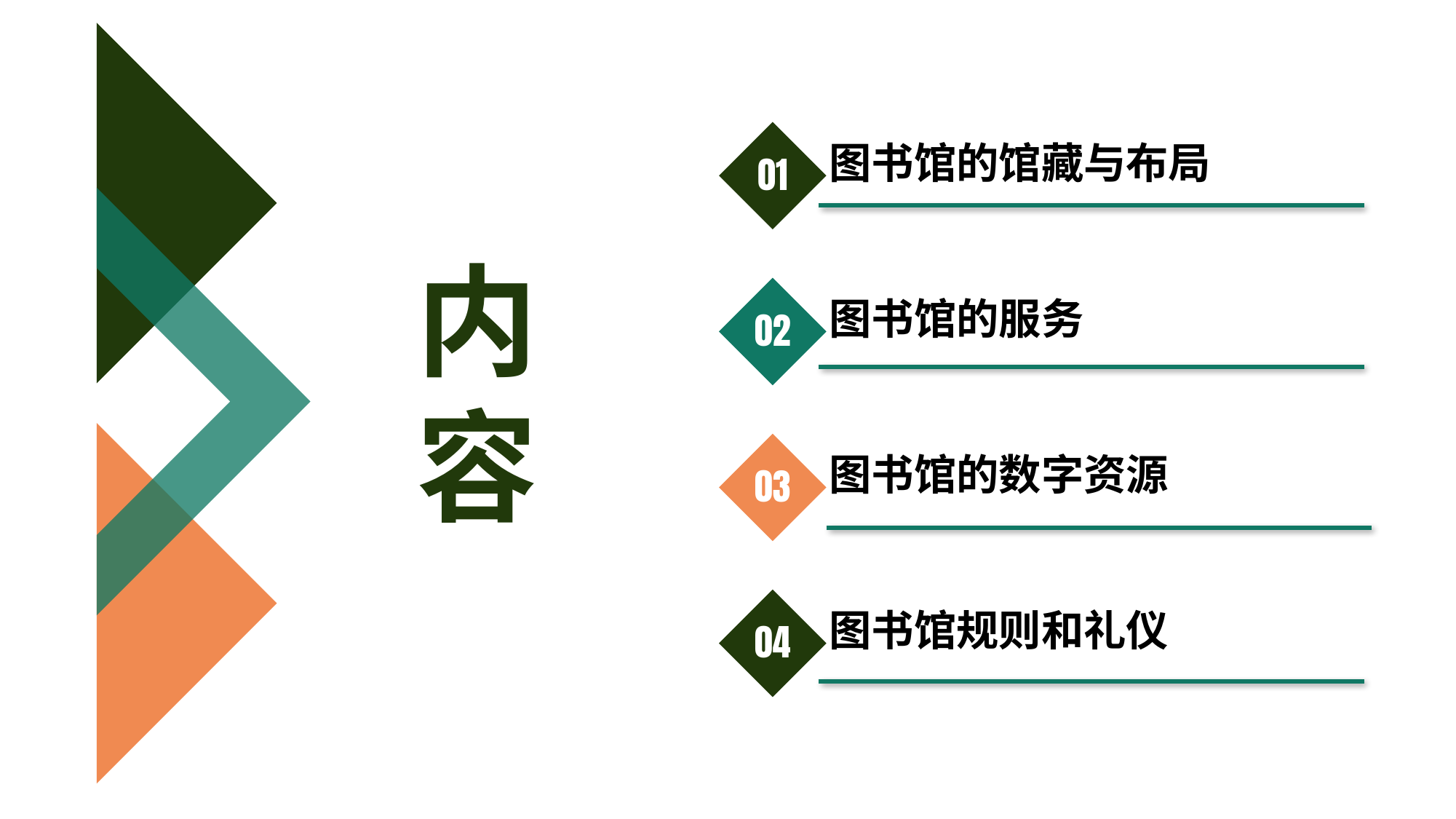

01
图书馆的馆藏与布局
内
容
02
图书馆的服务
03
图书馆的数字资源
04
图书馆规则和礼仪